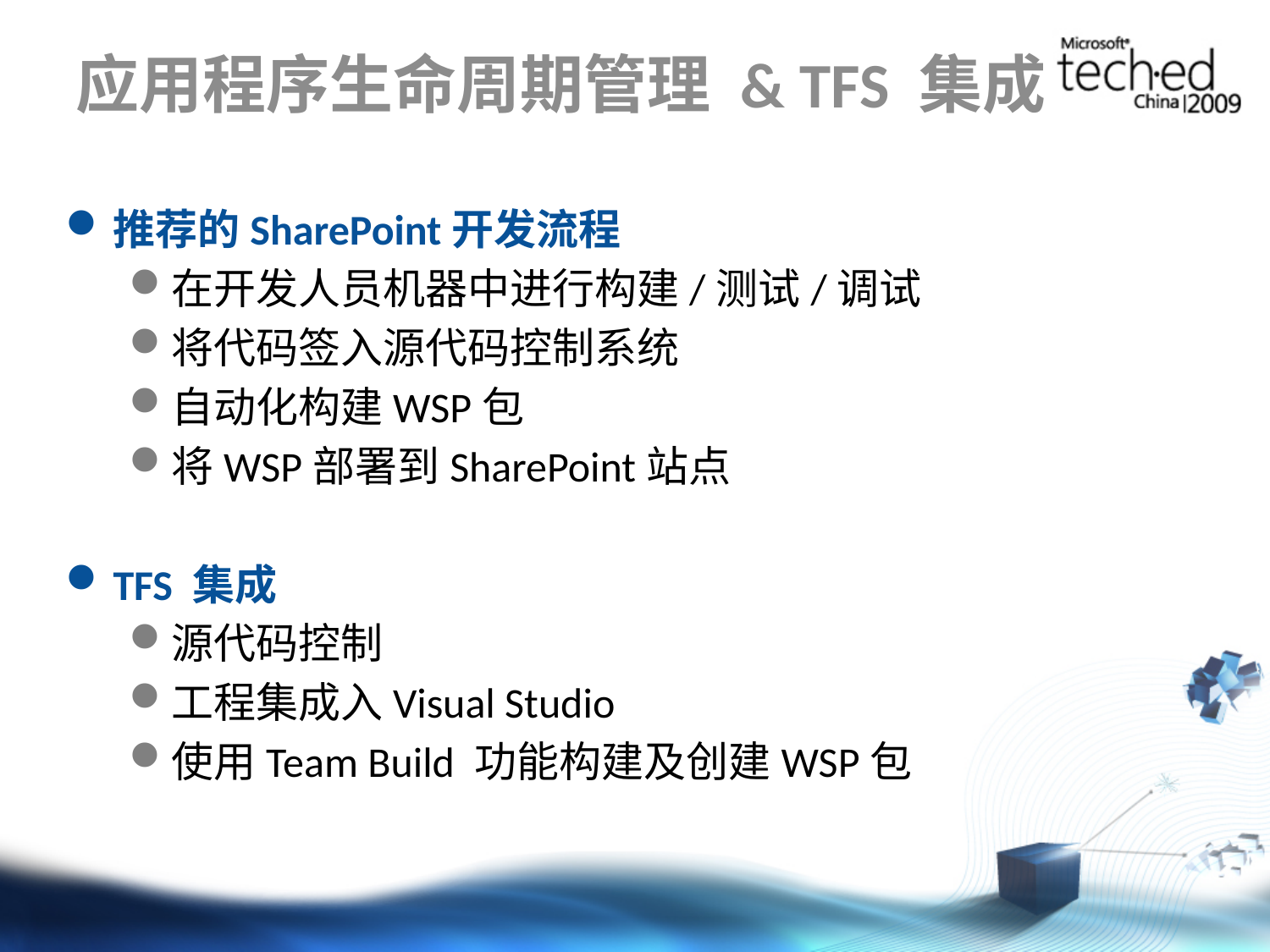

# 应用程序生命周期管理 & TFS 集成
推荐的SharePoint开发流程
在开发人员机器中进行构建/测试/调试
将代码签入源代码控制系统
自动化构建WSP包
将WSP部署到SharePoint站点

TFS 集成
源代码控制
工程集成入Visual Studio
使用Team Build 功能构建及创建WSP包